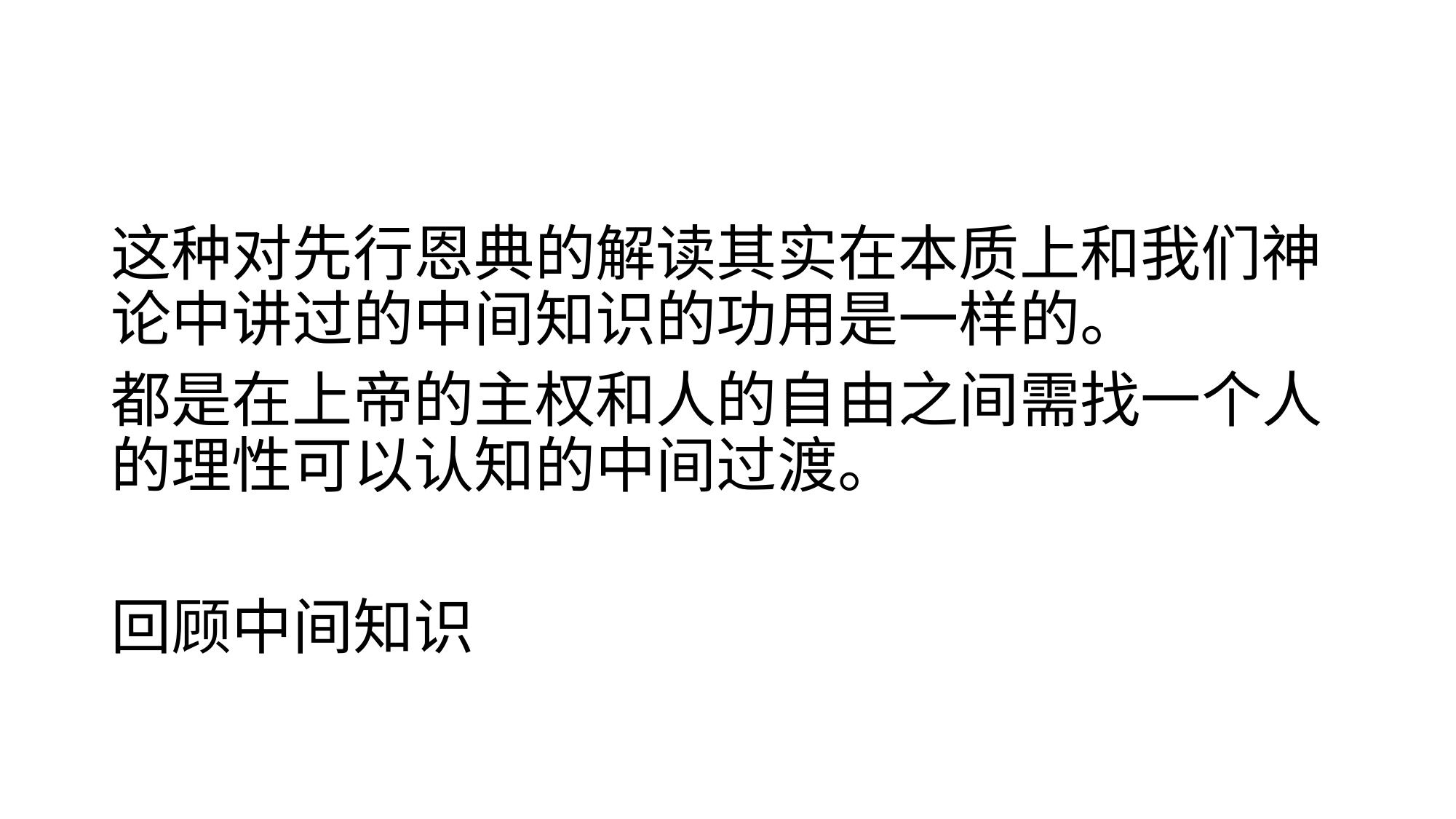

#
这种对先行恩典的解读其实在本质上和我们神论中讲过的中间知识的功用是一样的。
都是在上帝的主权和人的自由之间需找一个人的理性可以认知的中间过渡。

回顾中间知识